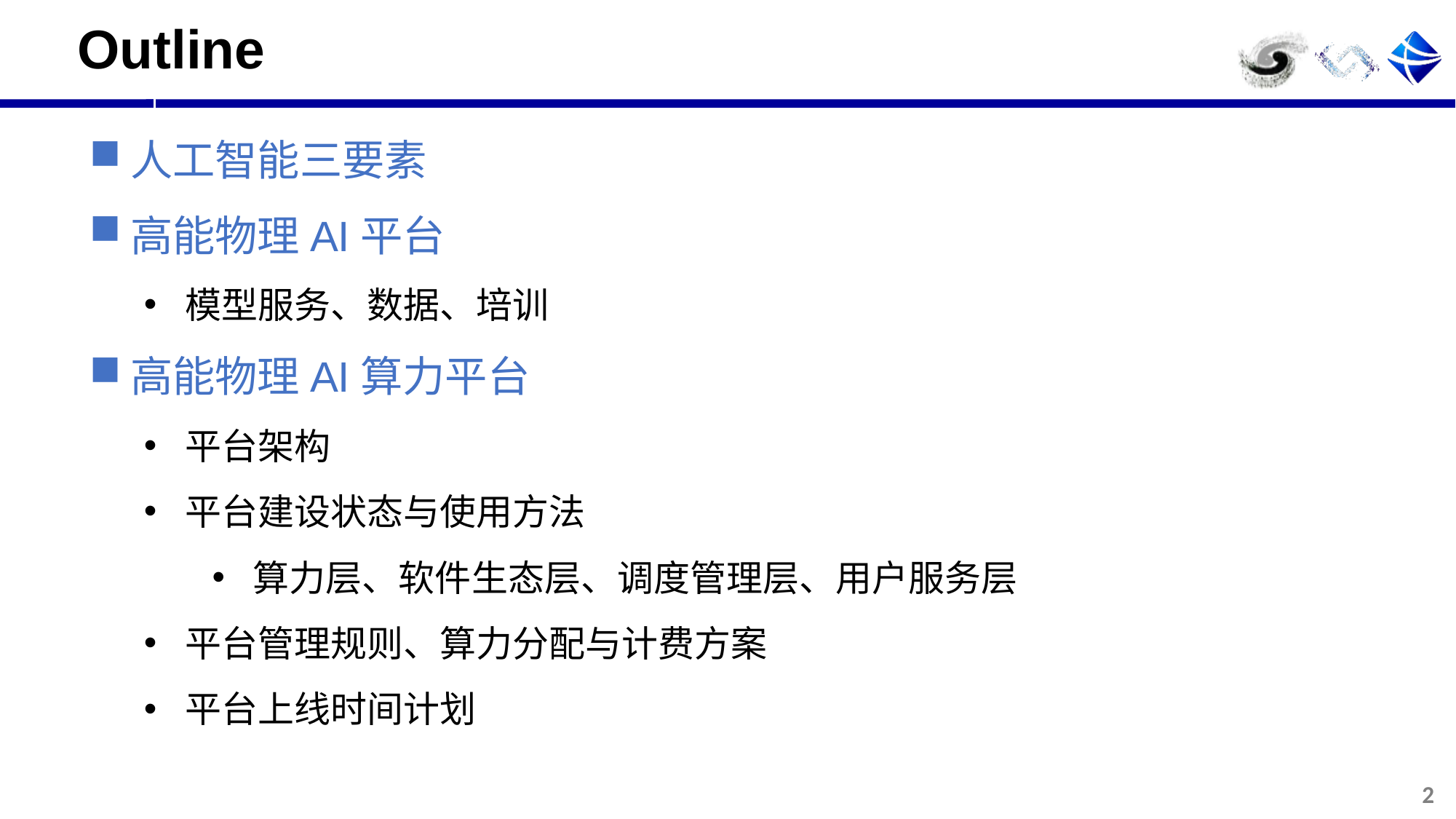

# Outline
人工智能三要素
高能物理AI平台
模型服务、数据、培训
高能物理AI算力平台
平台架构
平台建设状态与使用方法
算力层、软件生态层、调度管理层、用户服务层
平台管理规则、算力分配与计费方案
平台上线时间计划